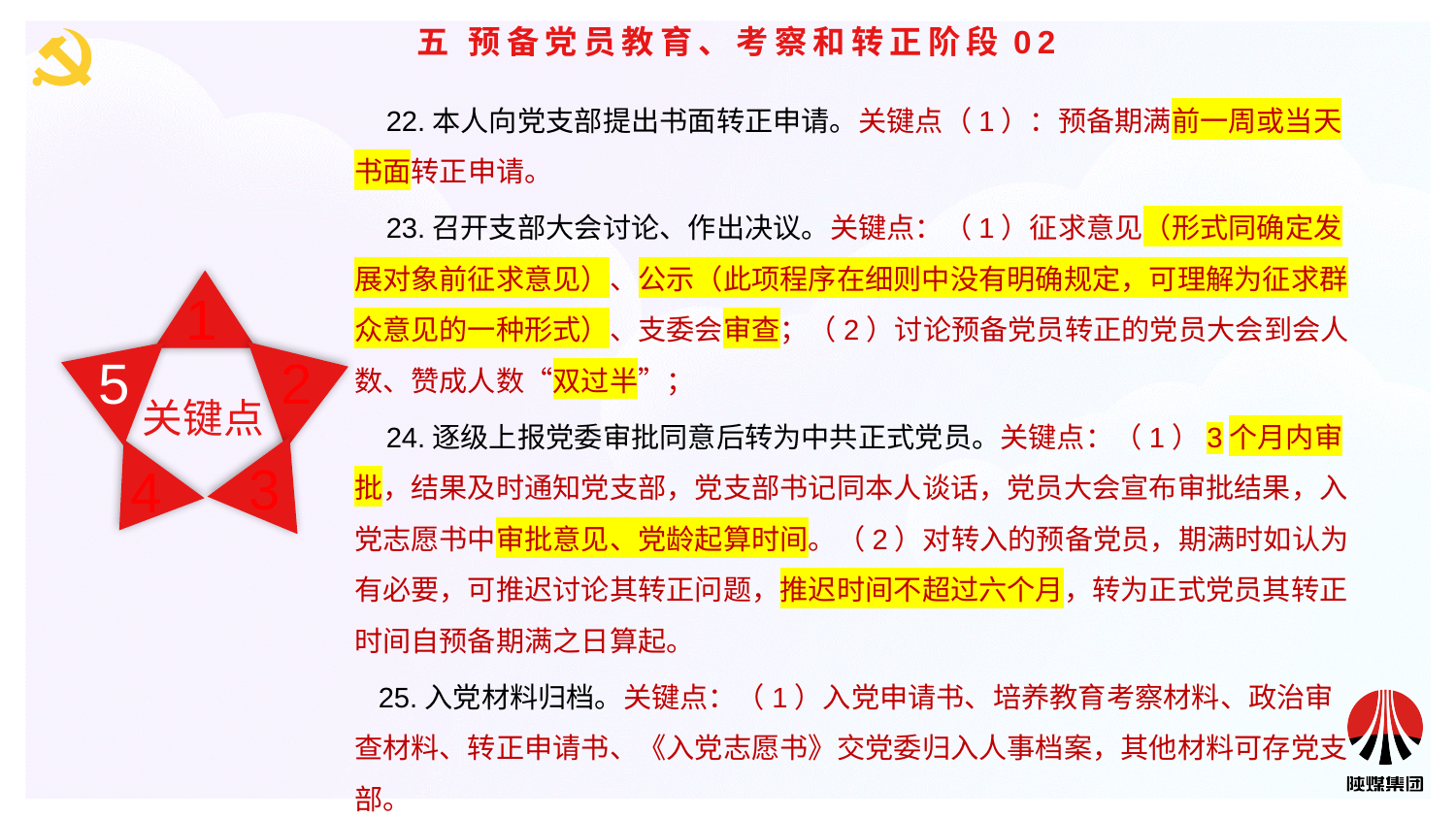

五 预备党员教育、考察和转正阶段02
    22.本人向党支部提出书面转正申请。关键点（1）：预备期满前一周或当天书面转正申请。
    23.召开支部大会讨论、作出决议。关键点：（1）征求意见（形式同确定发展对象前征求意见）、公示（此项程序在细则中没有明确规定，可理解为征求群众意见的一种形式）、支委会审查；（2）讨论预备党员转正的党员大会到会人数、赞成人数“双过半”；
    24.逐级上报党委审批同意后转为中共正式党员。关键点：（1）3个月内审批，结果及时通知党支部，党支部书记同本人谈话，党员大会宣布审批结果，入党志愿书中审批意见、党龄起算时间。（2）对转入的预备党员，期满时如认为有必要，可推迟讨论其转正问题，推迟时间不超过六个月，转为正式党员其转正时间自预备期满之日算起。
   25.入党材料归档。关键点：（1）入党申请书、培养教育考察材料、政治审查材料、转正申请书、《入党志愿书》交党委归入人事档案，其他材料可存党支部。

1

5
2
关键点
3
4